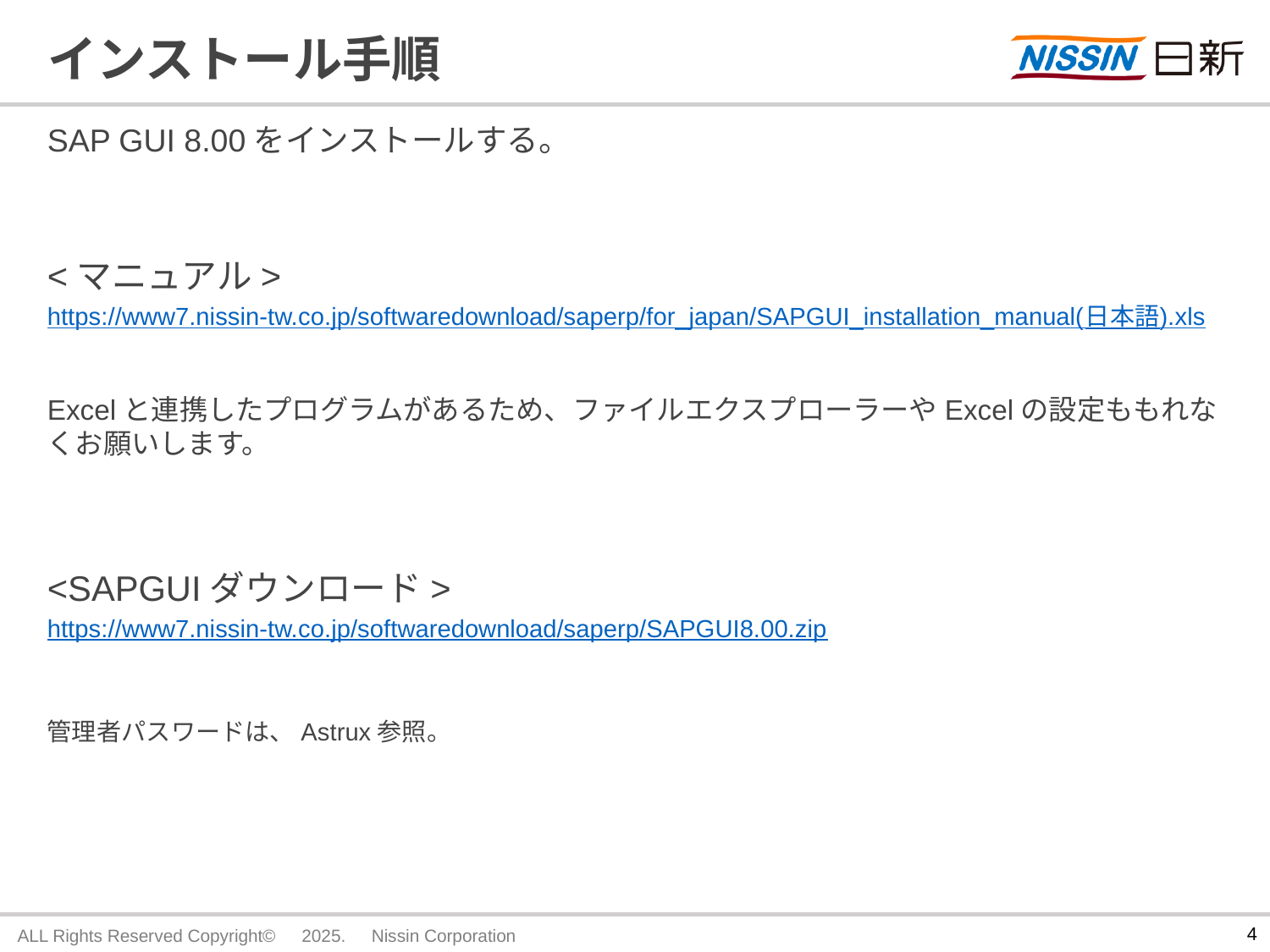

# インストール手順
SAP GUI 8.00をインストールする。

<マニュアル>
https://www7.nissin-tw.co.jp/softwaredownload/saperp/for_japan/SAPGUI_installation_manual(日本語).xls

Excelと連携したプログラムがあるため、ファイルエクスプローラーやExcelの設定ももれなくお願いします。

<SAPGUIダウンロード>
https://www7.nissin-tw.co.jp/softwaredownload/saperp/SAPGUI8.00.zip

管理者パスワードは、Astrux参照。

4